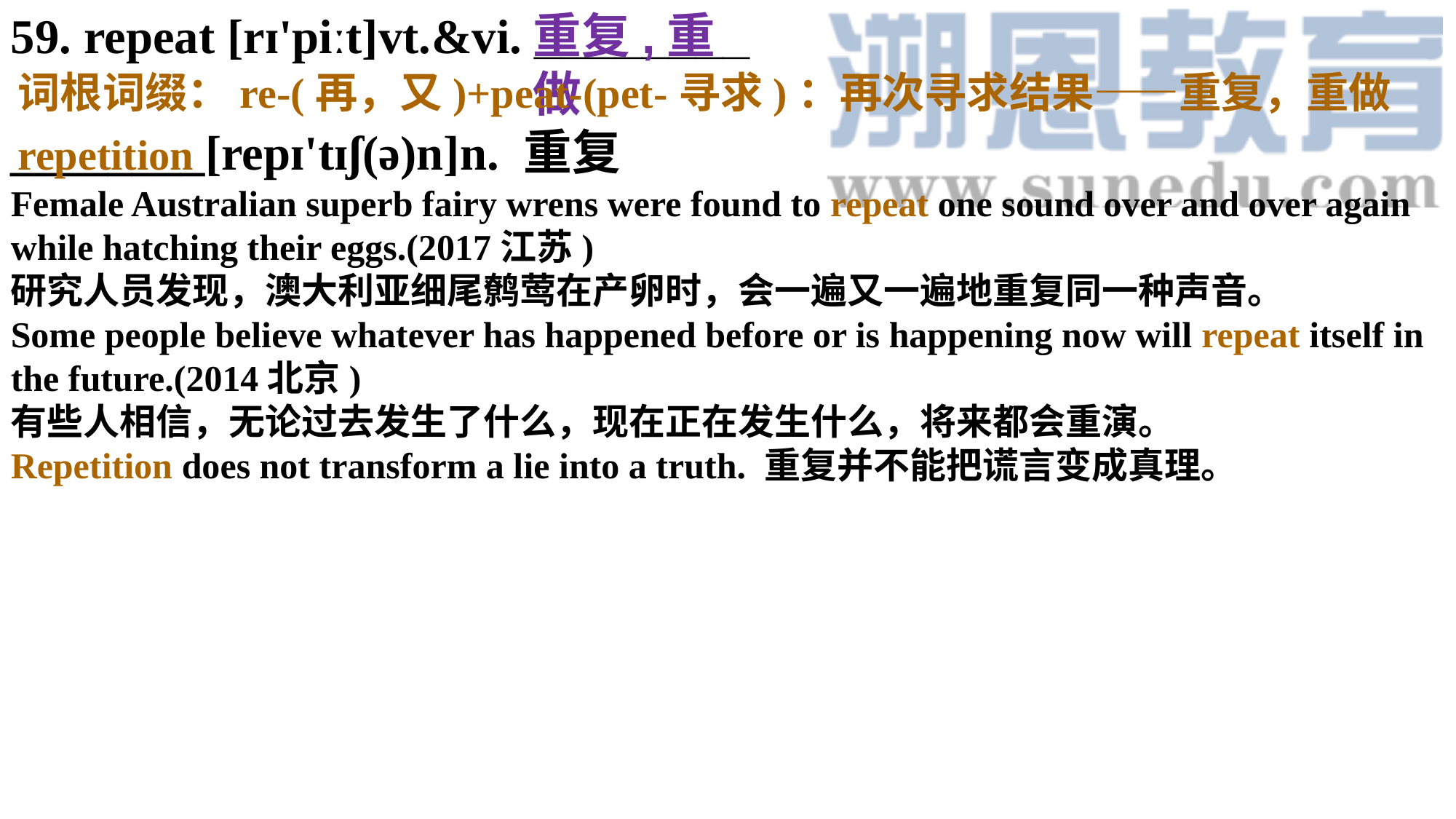

59. repeat [rɪ'piːt]vt.&vi. ________

________[repɪ'tɪʃ(ə)n]n. 重复
Female Australian superb fairy wrens were found to repeat one sound over and over again while hatching their eggs.(2017江苏)研究人员发现，澳大利亚细尾鹩莺在产卵时，会一遍又一遍地重复同一种声音。Some people believe whatever has happened before or is happening now will repeat itself in the future.(2014北京)有些人相信，无论过去发生了什么，现在正在发生什么，将来都会重演。
Repetition does not transform a lie into a truth. 重复并不能把谎言变成真理。
重复,重做
词根词缀：re-(再，又)+peat-(pet-寻求)：再次寻求结果——重复，重做
repetition